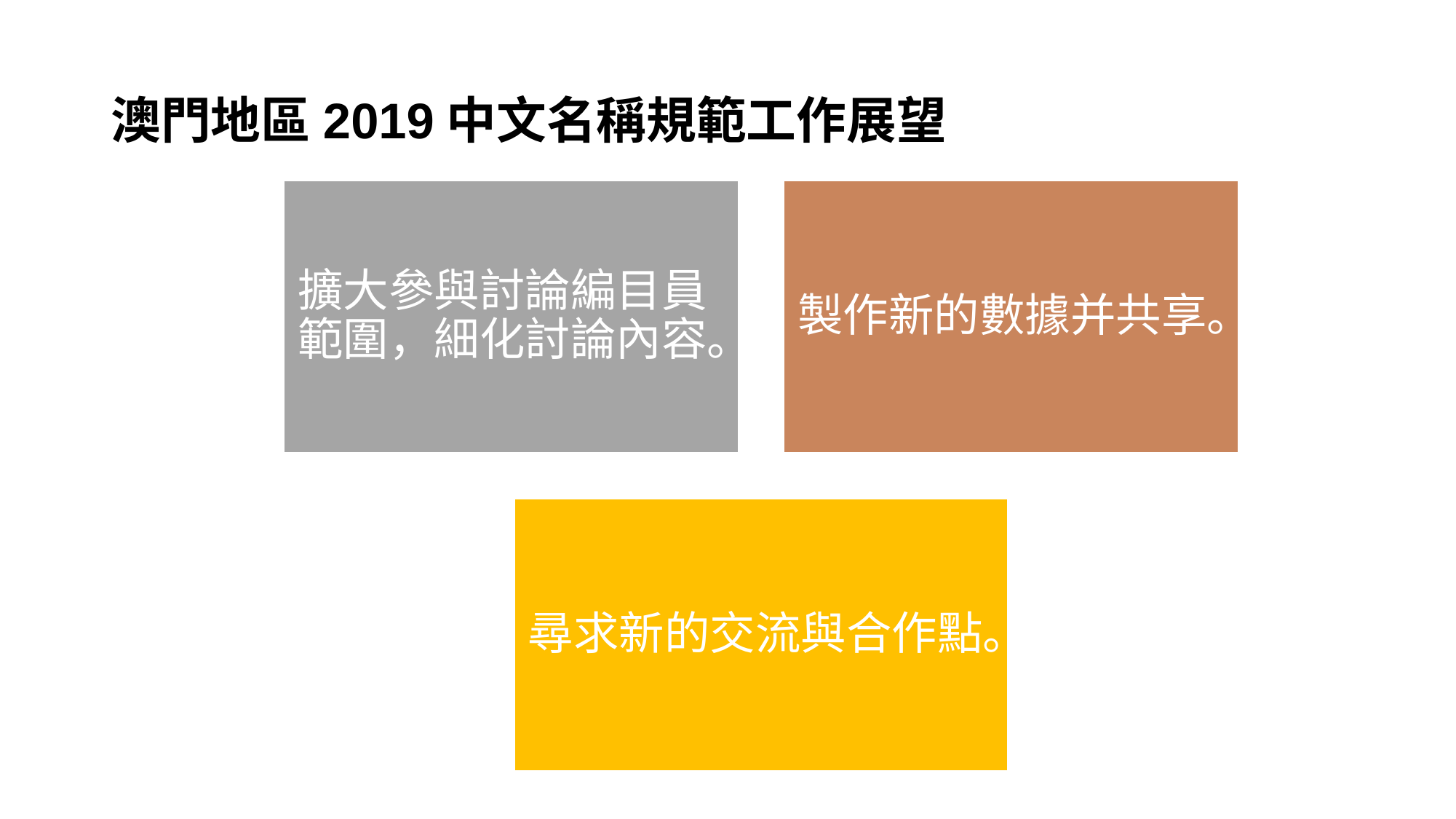

# 澳門地區2019中文名稱規範工作展望
擴大參與討論編目員範圍，細化討論內容。
製作新的數據并共享。
尋求新的交流與合作點。